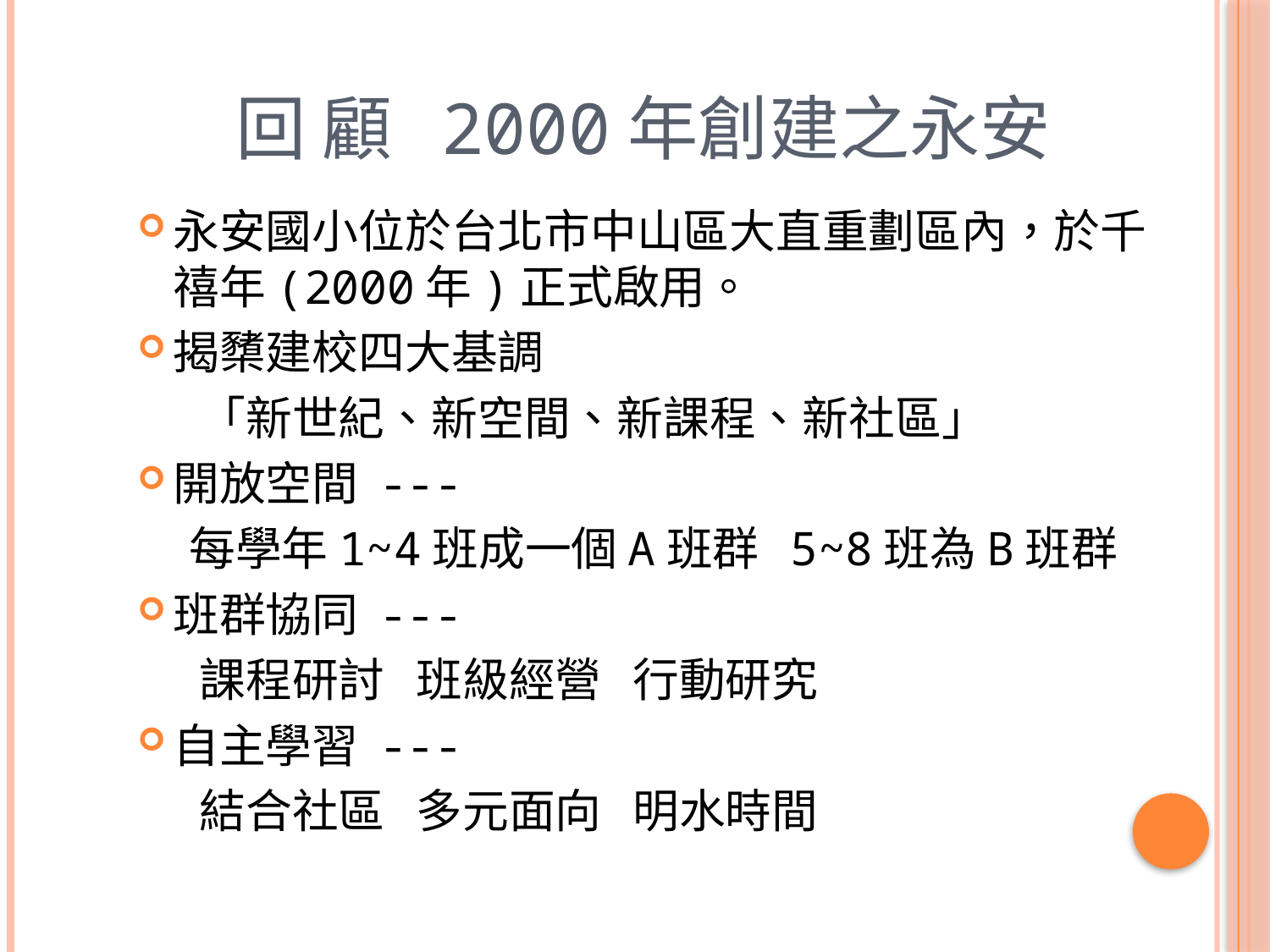

# 回 顧  2000年創建之永安
永安國小位於台北市中山區大直重劃區內，於千禧年(2000年)正式啟用。
揭櫫建校四大基調
     「新世紀、新空間、新課程、新社區」
開放空間 ---
    每學年1~4班成一個A班群  5~8班為B班群
班群協同 ---
     課程研討   班級經營   行動研究
自主學習 ---
     結合社區   多元面向   明水時間